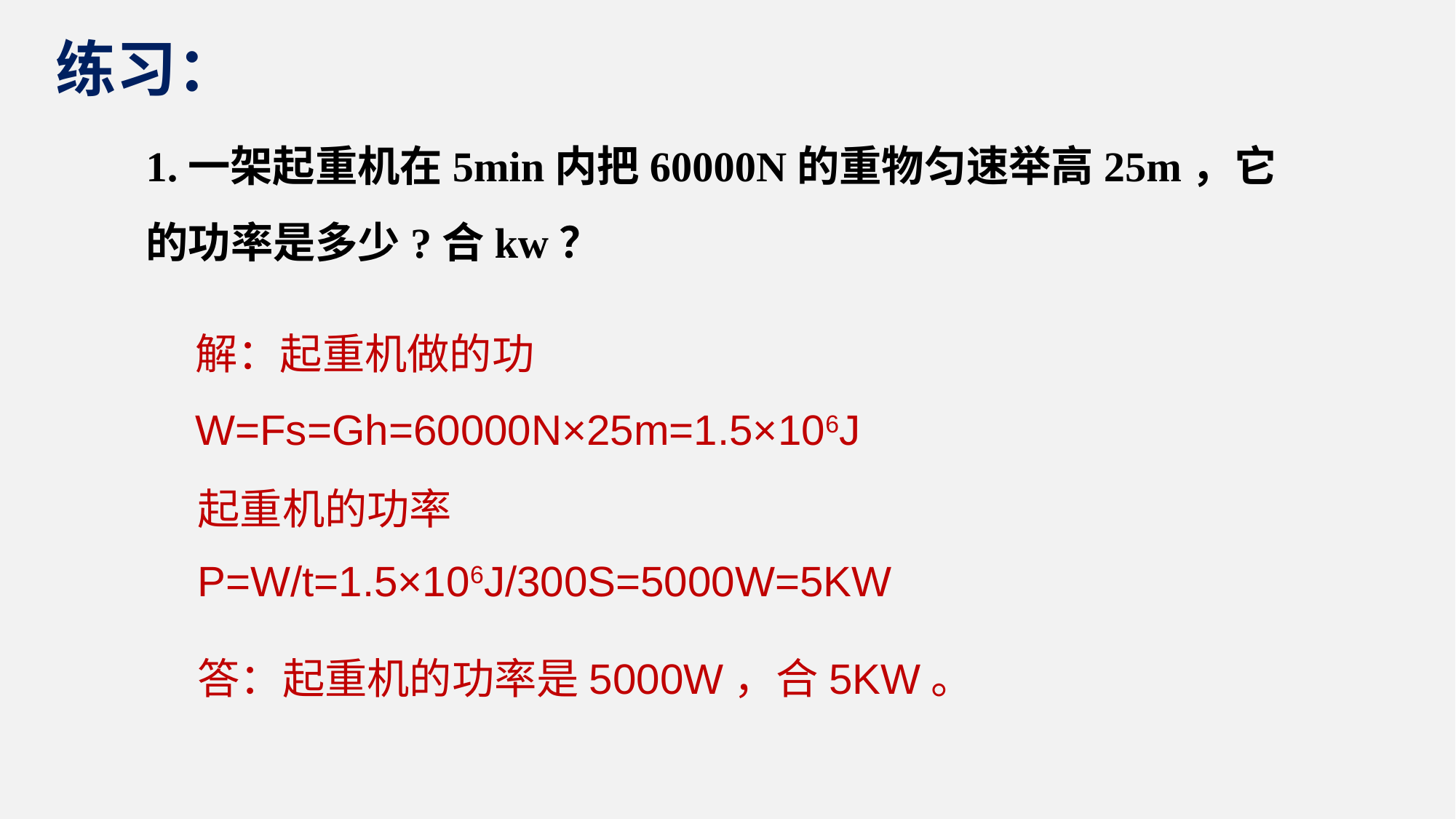

练习：
1.一架起重机在5min内把60000N的重物匀速举高25m，它的功率是多少?合kw？
解：起重机做的功W=Fs=Gh=60000N×25m=1.5×106J
起重机的功率
P=W/t=1.5×106J/300S=5000W=5KW
答：起重机的功率是5000W，合5KW。